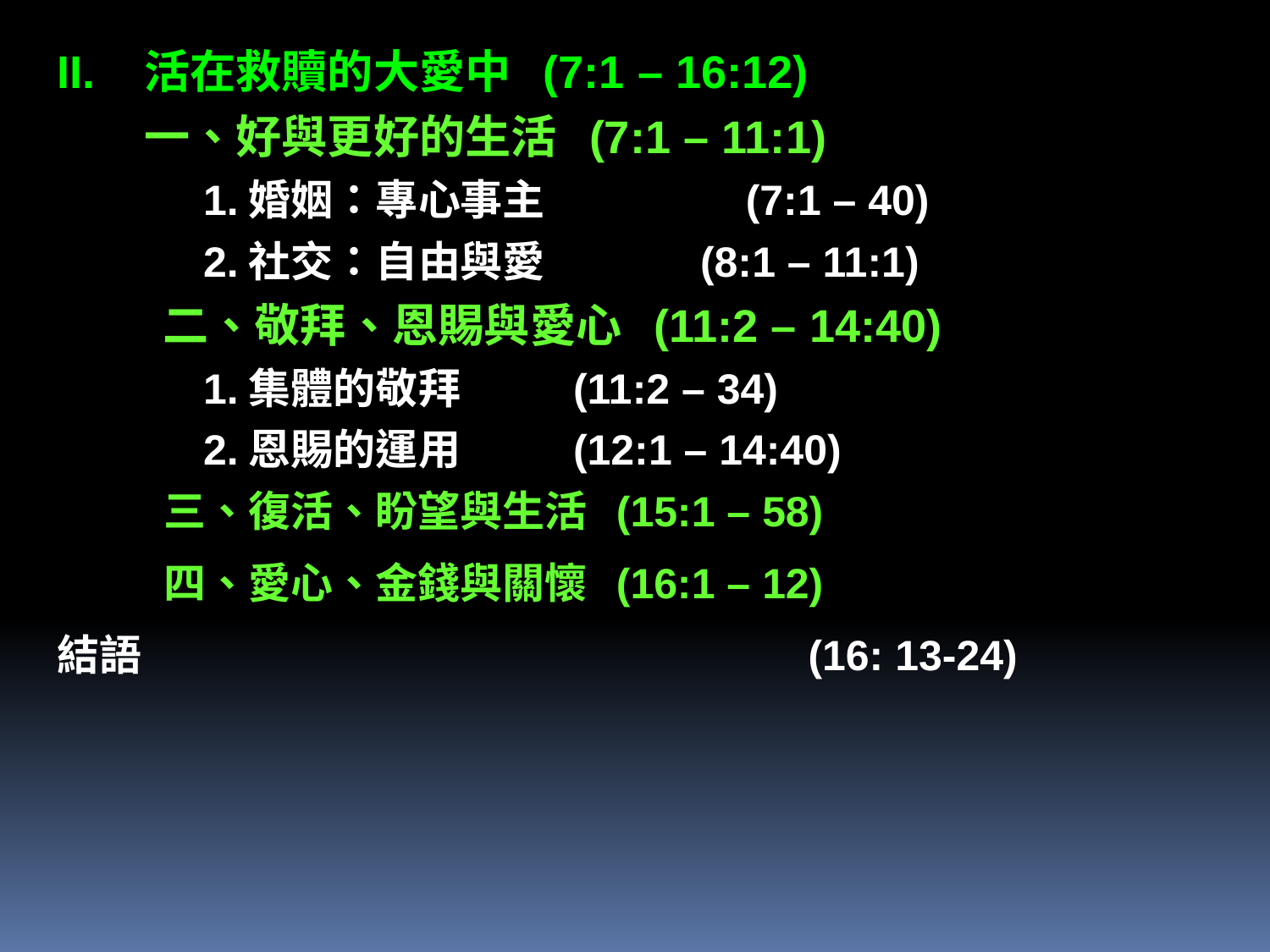

II.	活在救贖的大愛中  (7:1 – 16:12)
	一、好與更好的生活  (7:1 – 11:1)
	     1.婚姻：專心事主                    (7:1 – 40)
	     2.社交：自由與愛	    (8:1 – 11:1)
          二、敬拜、恩賜與愛心  (11:2 – 14:40)
	     1.集體的敬拜	    (11:2 – 34)
	     2.恩賜的運用	    (12:1 – 14:40)
	 三、復活、盼望與生活  (15:1 – 58)
	 四、愛心、金錢與關懷  (16:1 – 12)
結語			                                          (16: 13-24)